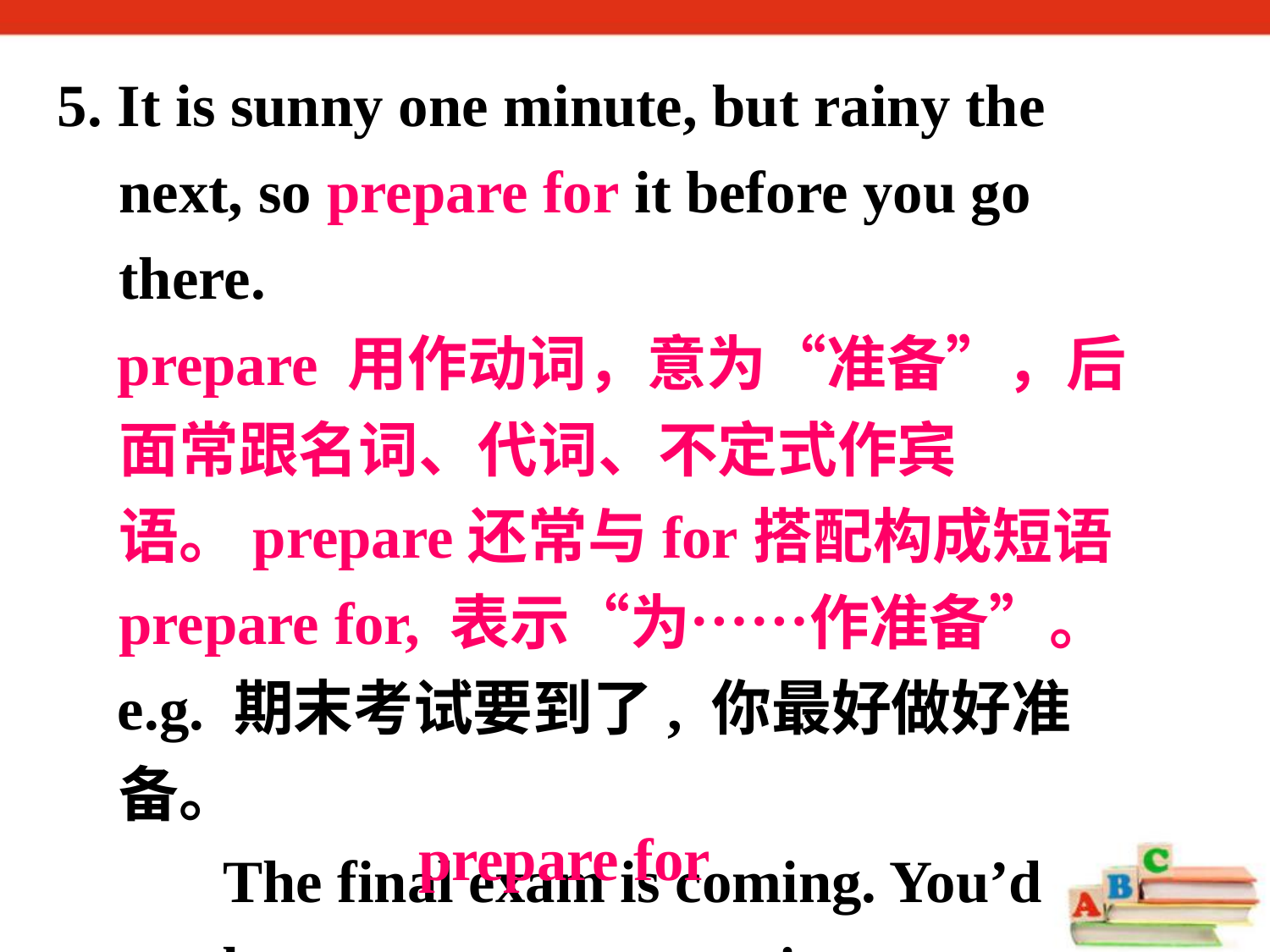

5. It is sunny one minute, but rainy the next, so prepare for it before you go there.
    prepare 用作动词，意为“准备”，后面常跟名词、代词、不定式作宾语。prepare还常与for搭配构成短语prepare for, 表示“为……作准备”。
    e.g. 期末考试要到了, 你最好做好准备。
           The final exam is coming. You’d
           better _____________it.
prepare for